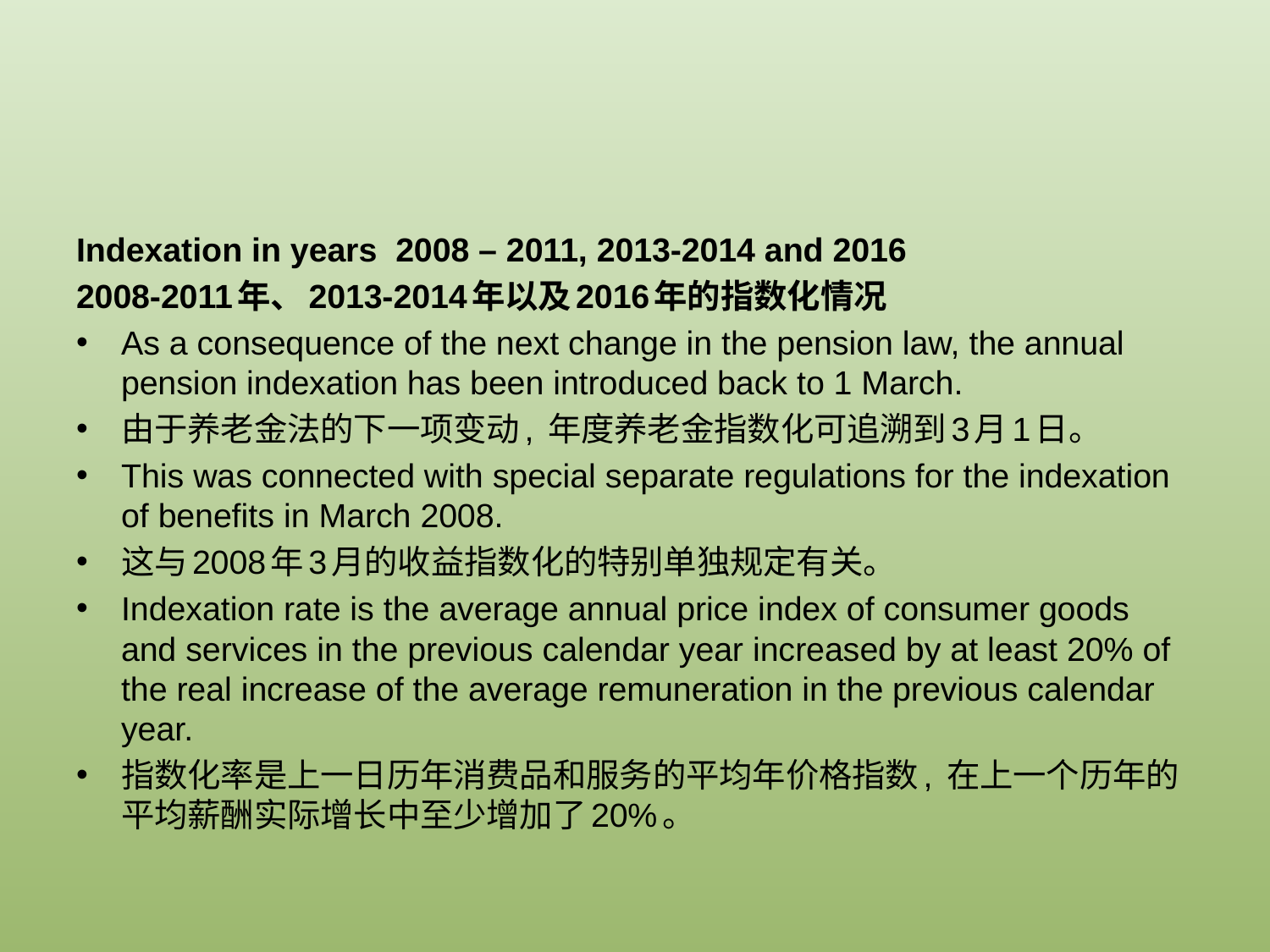

Indexation in years  2008 – 2011, 2013-2014 and 2016
2008-2011年、2013-2014年以及2016年的指数化情况
As a consequence of the next change in the pension law, the annual pension indexation has been introduced back to 1 March.
由于养老金法的下一项变动, 年度养老金指数化可追溯到3月1日。
This was connected with special separate regulations for the indexation of benefits in March 2008.
这与2008年3月的收益指数化的特别单独规定有关。
Indexation rate is the average annual price index of consumer goods and services in the previous calendar year increased by at least 20% of the real increase of the average remuneration in the previous calendar year.
指数化率是上一日历年消费品和服务的平均年价格指数, 在上一个历年的平均薪酬实际增长中至少增加了20%。